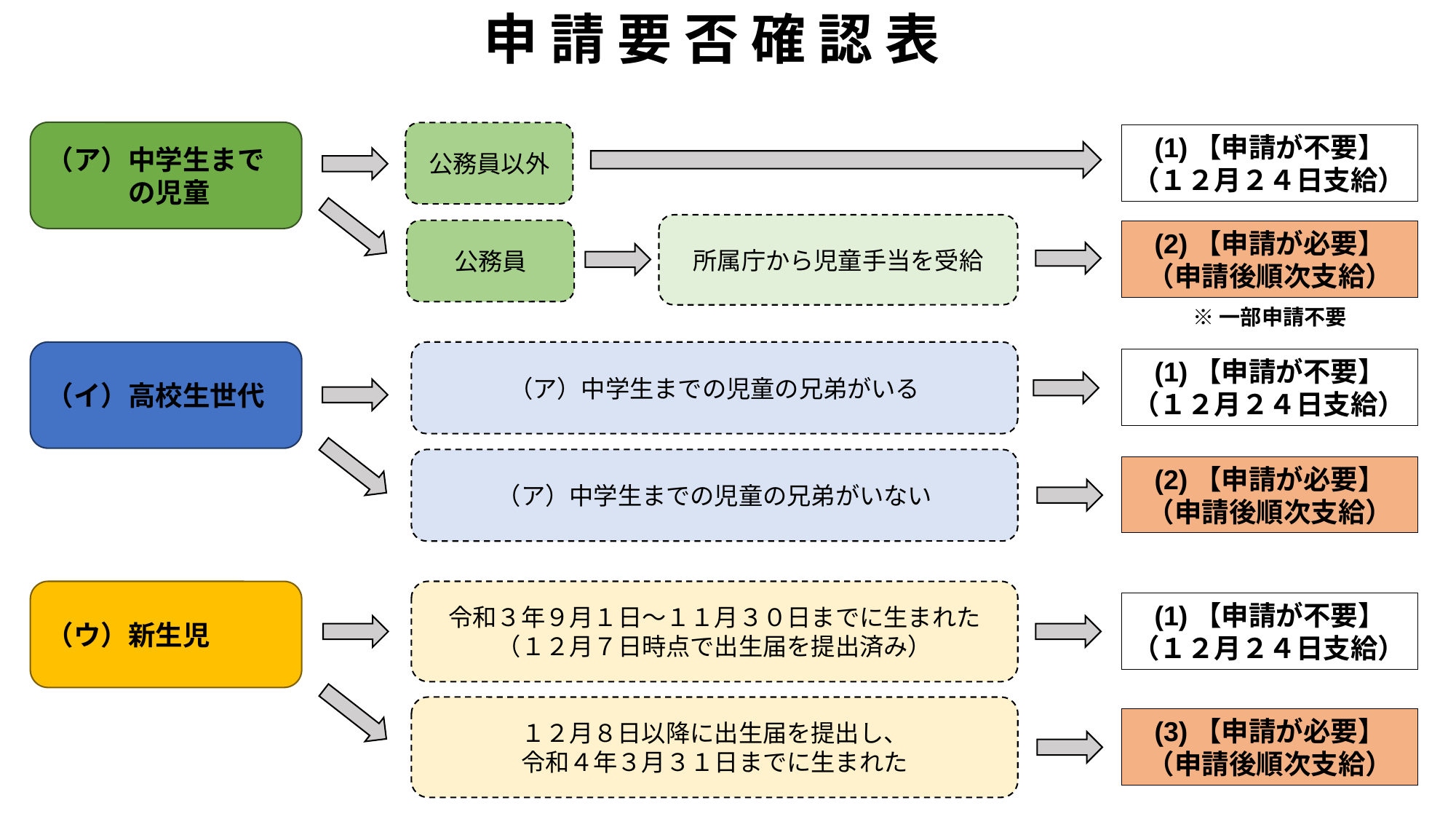

# 申 請 要 否 確 認 表
（ア）中学生まで
　　　の児童
公務員以外
(1)【申請が不要】
（１２月２４日支給）

所属庁から児童手当を受給
公務員
(2)【申請が必要】
（申請後順次支給）

※一部申請不要
（イ）高校生世代
（ア）中学生までの児童の兄弟がいる
(1)【申請が不要】
（１２月２４日支給）

（ア）中学生までの児童の兄弟がいない

(2)【申請が必要】
（申請後順次支給）

（ウ）新生児
令和３年９月１日～１１月３０日までに生まれた（１２月７日時点で出生届を提出済み）
(1)【申請が不要】
（１２月２４日支給）

１２月８日以降に出生届を提出し、
令和４年３月３１日までに生まれた

(3)【申請が必要】
（申請後順次支給）